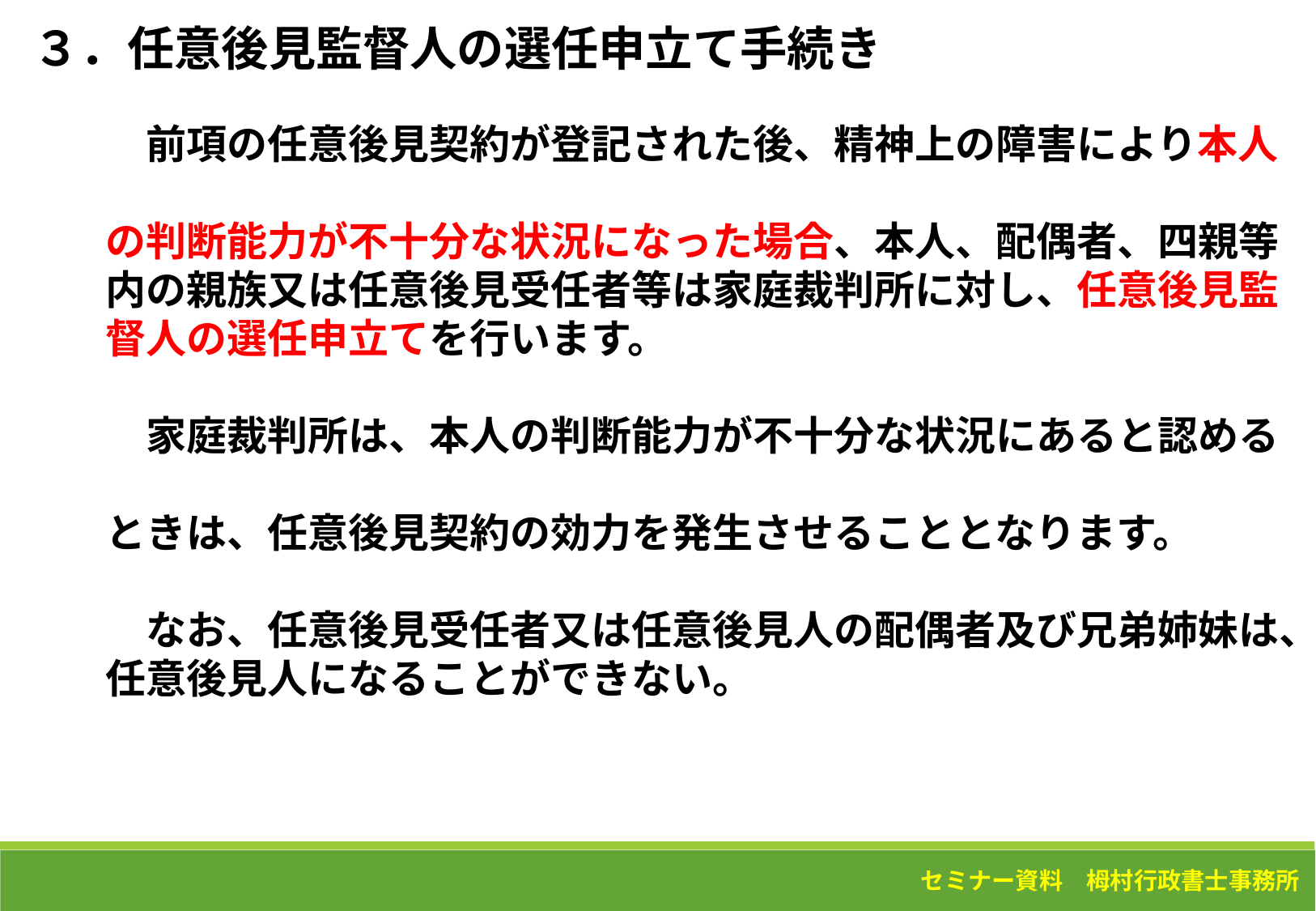

３．任意後見監督人の選任申立て手続き

　　前項の任意後見契約が登記された後、精神上の障害により本人
　の判断能力が不十分な状況になった場合、本人、配偶者、四親等
　内の親族又は任意後見受任者等は家庭裁判所に対し、任意後見監
　督人の選任申立てを行います。

　　家庭裁判所は、本人の判断能力が不十分な状況にあると認める
　ときは、任意後見契約の効力を発生させることとなります。

　　なお、任意後見受任者又は任意後見人の配偶者及び兄弟姉妹は、
　任意後見人になることができない。
セミナー資料　栂村行政書士事務所